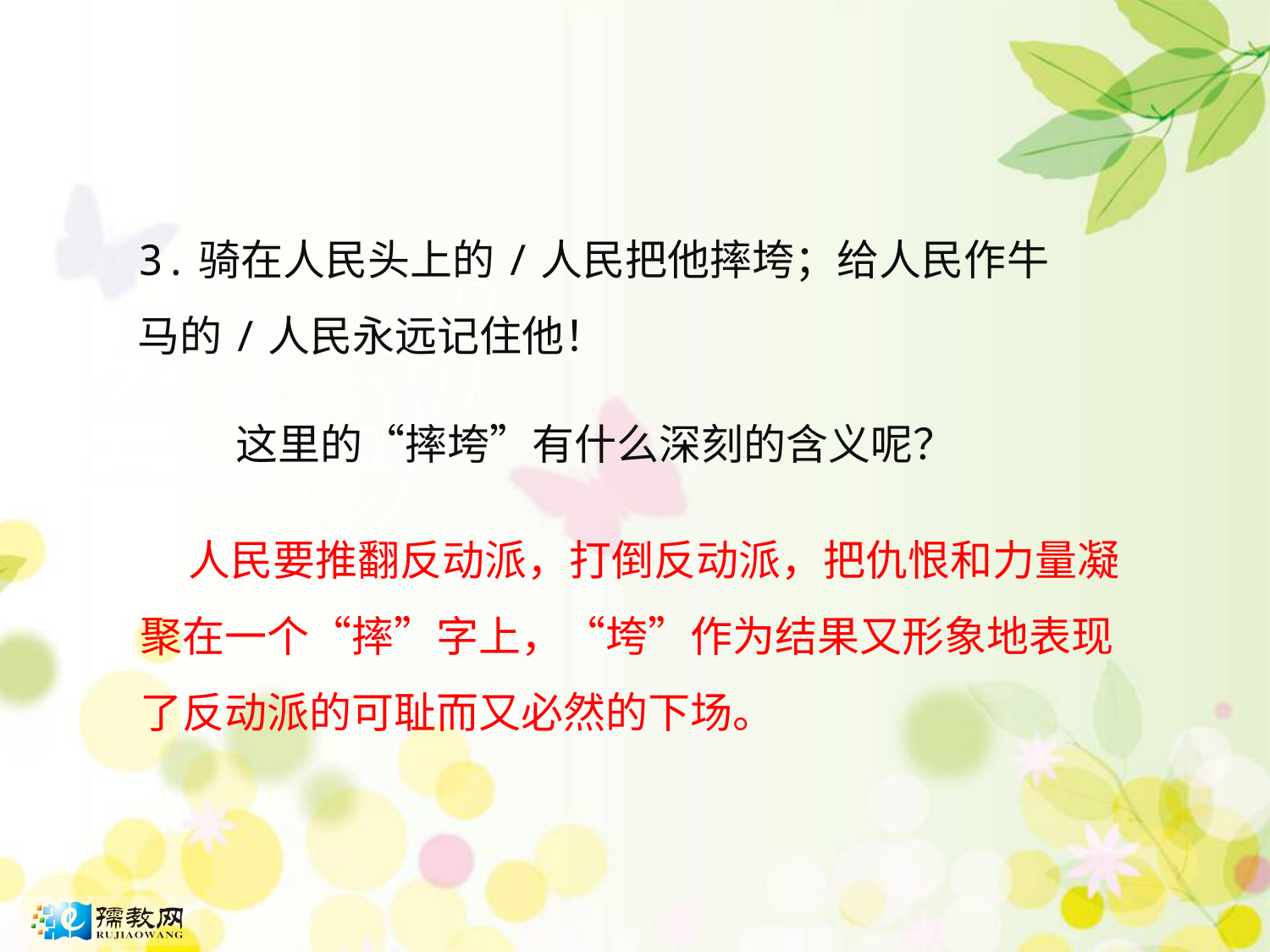

3.骑在人民头上的/人民把他摔垮；给人民作牛马的/人民永远记住他！
这里的“摔垮”有什么深刻的含义呢？
    人民要推翻反动派，打倒反动派，把仇恨和力量凝聚在一个“摔”字上，“垮”作为结果又形象地表现了反动派的可耻而又必然的下场。